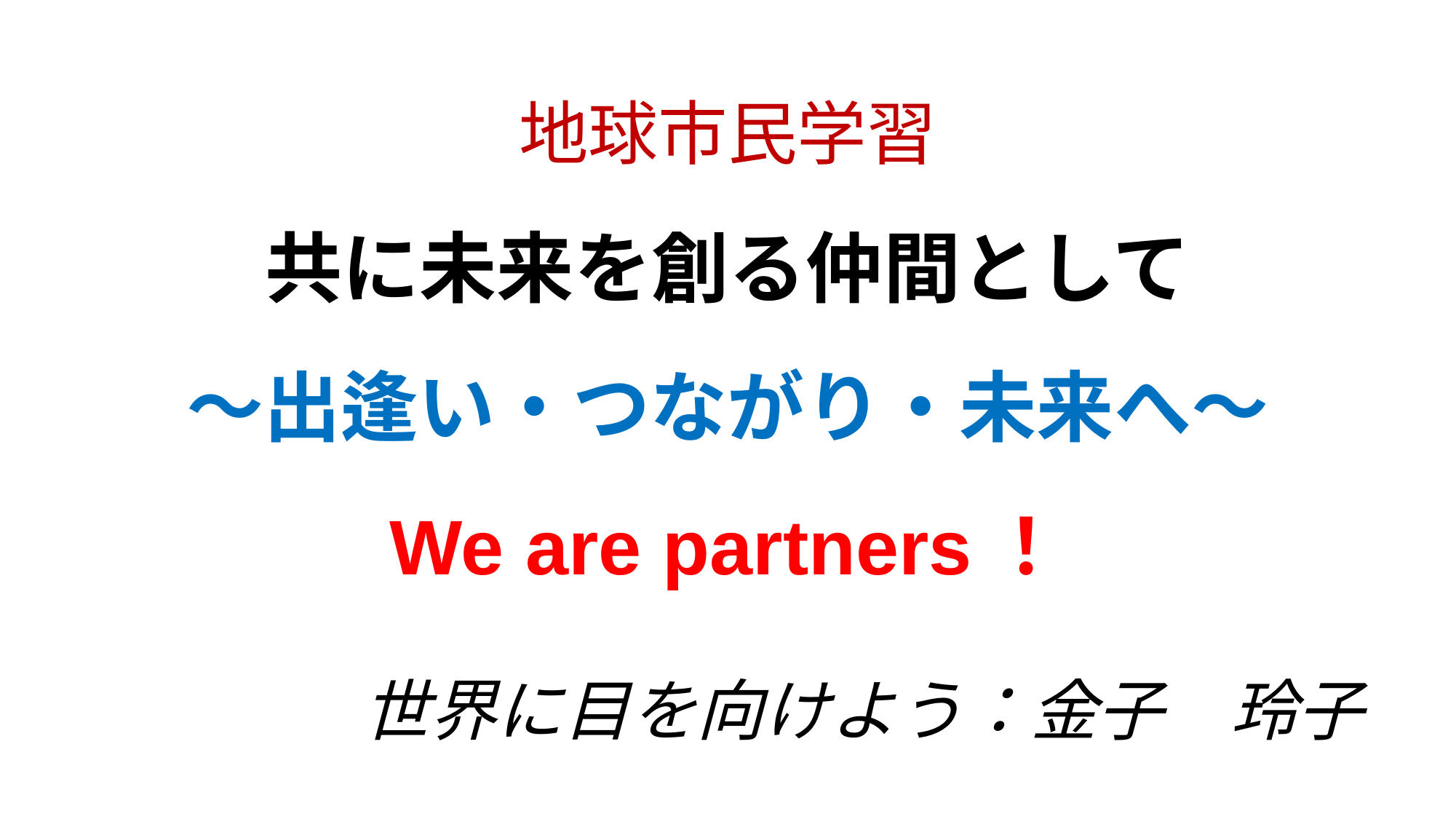

# 地球市民学習 共に未来を創る仲間として ～出逢い・つながり・未来へ～ We are partners！
世界に目を向けよう：金子　玲子